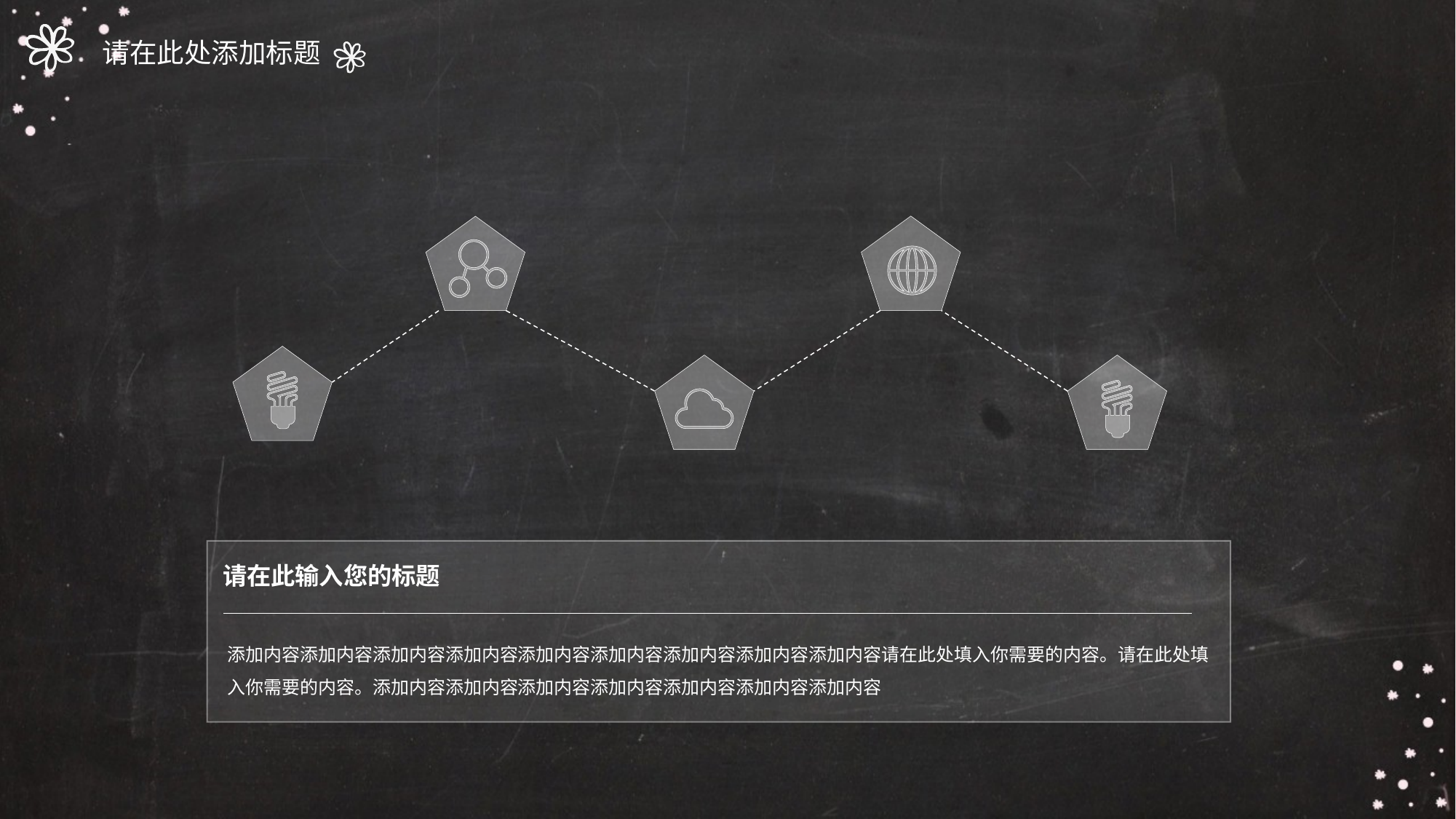

请在此处添加标题

请在此输入您的标题
添加内容添加内容添加内容添加内容添加内容添加内容添加内容添加内容添加内容请在此处填入你需要的内容。请在此处填入你需要的内容。添加内容添加内容添加内容添加内容添加内容添加内容添加内容